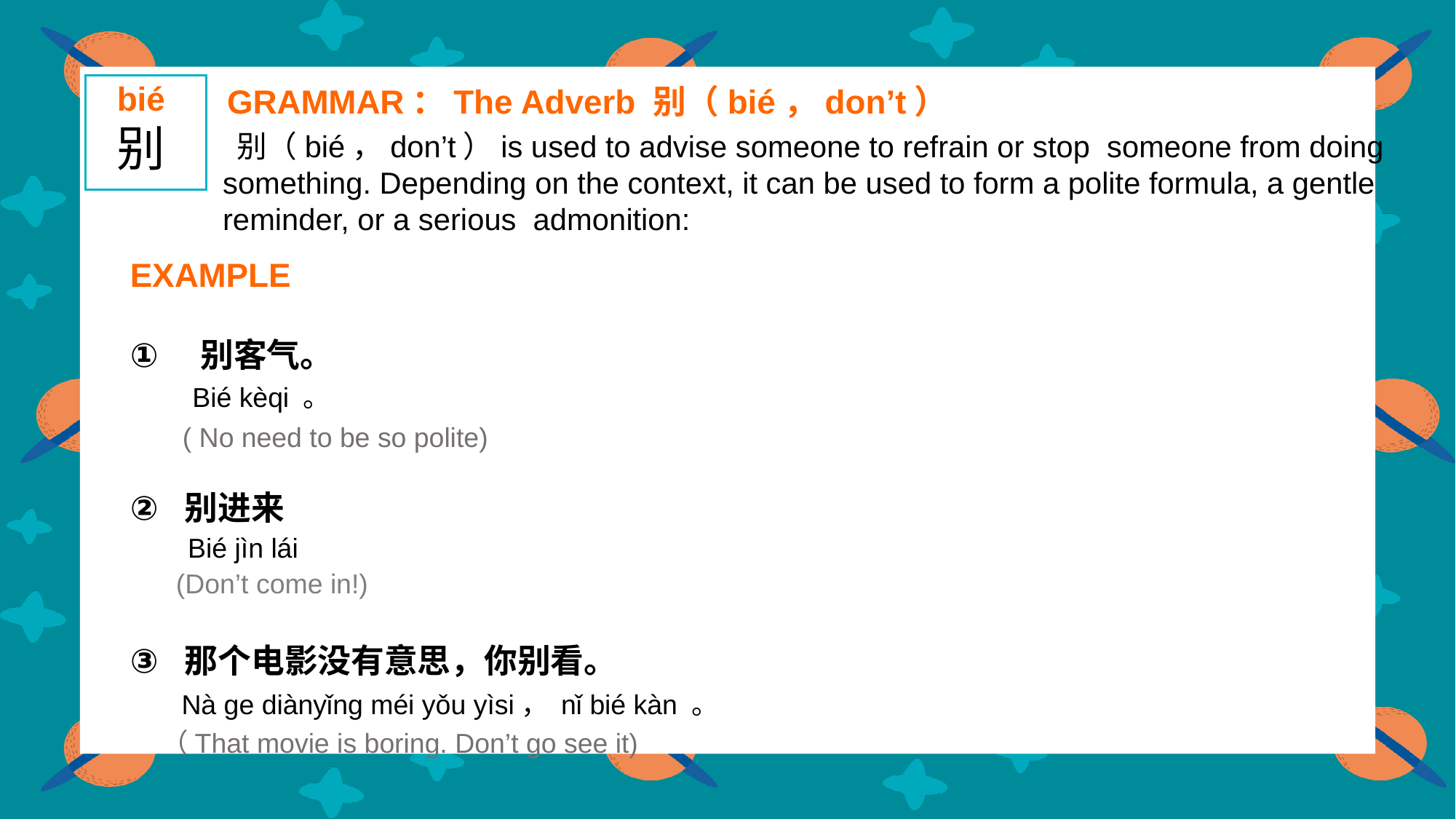

bié
别

GRAMMAR：The Adverb 别（bié，don’t）

 别（bié，don’t）is used to advise someone to refrain or stop  someone from doing
something. Depending on the context, it can be used to form a polite formula, a gentle
reminder, or a serious  admonition:

EXAMPLE

 别客气。

      ( No need to be so polite)

别进来

      (Don’t come in!)

那个电影没有意思，你别看。

   （That movie is boring. Don’t go see it)

Bié kèqi 。
Bié jìn lái
Nà ge diànyǐng méi yǒu yìsi， nǐ bié kàn 。